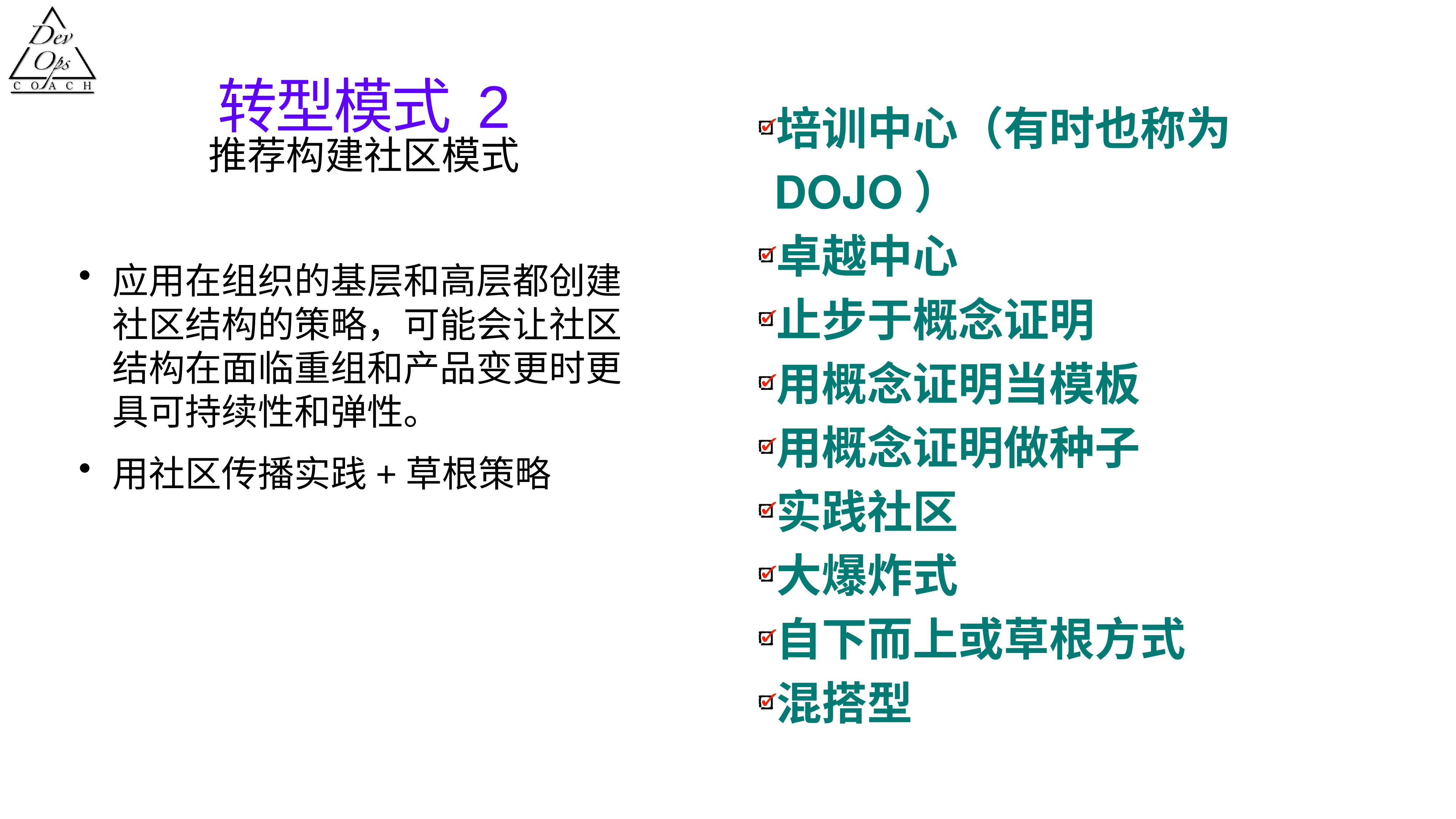

# 转型模式 2
培训中心（有时也称为DOJO）
卓越中心
止步于概念证明
用概念证明当模板
用概念证明做种子
实践社区
大爆炸式
自下而上或草根方式
混搭型
推荐构建社区模式
应用在组织的基层和高层都创建社区结构的策略，可能会让社区结构在面临重组和产品变更时更具可持续性和弹性。
用社区传播实践+草根策略